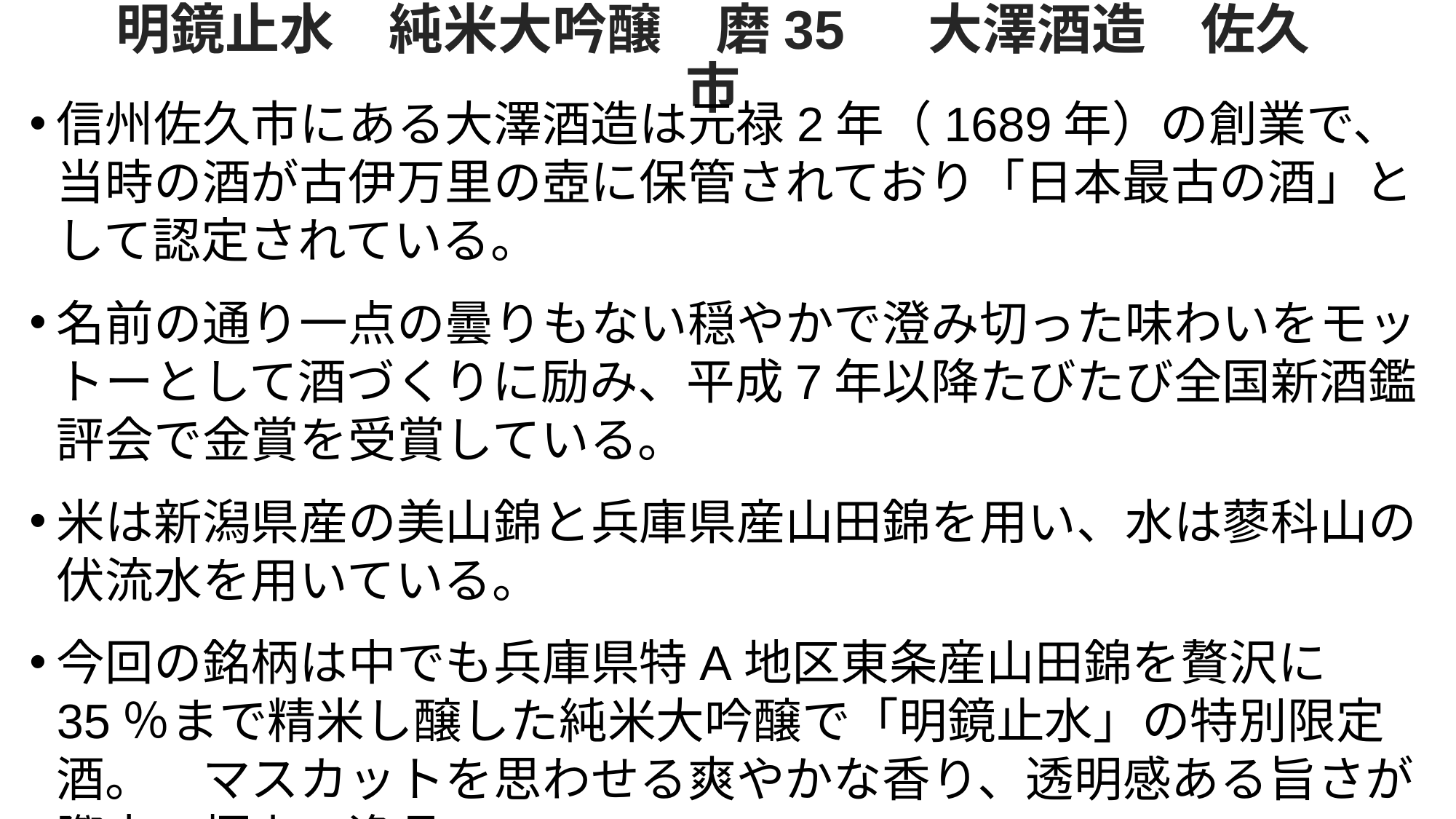

# 明鏡止水　純米大吟醸　磨35 　大澤酒造　佐久市
信州佐久市にある大澤酒造は元禄2年（1689年）の創業で、当時の酒が古伊万里の壺に保管されており「日本最古の酒」として認定されている。
名前の通り一点の曇りもない穏やかで澄み切った味わいをモットーとして酒づくりに励み、平成7年以降たびたび全国新酒鑑評会で金賞を受賞している。
米は新潟県産の美山錦と兵庫県産山田錦を用い、水は蓼科山の伏流水を用いている。
今回の銘柄は中でも兵庫県特A地区東条産山田錦を贅沢に35％まで精米し醸した純米大吟醸で「明鏡止水」の特別限定酒。　マスカットを思わせる爽やかな香り、透明感ある旨さが際立つ極上の逸品。